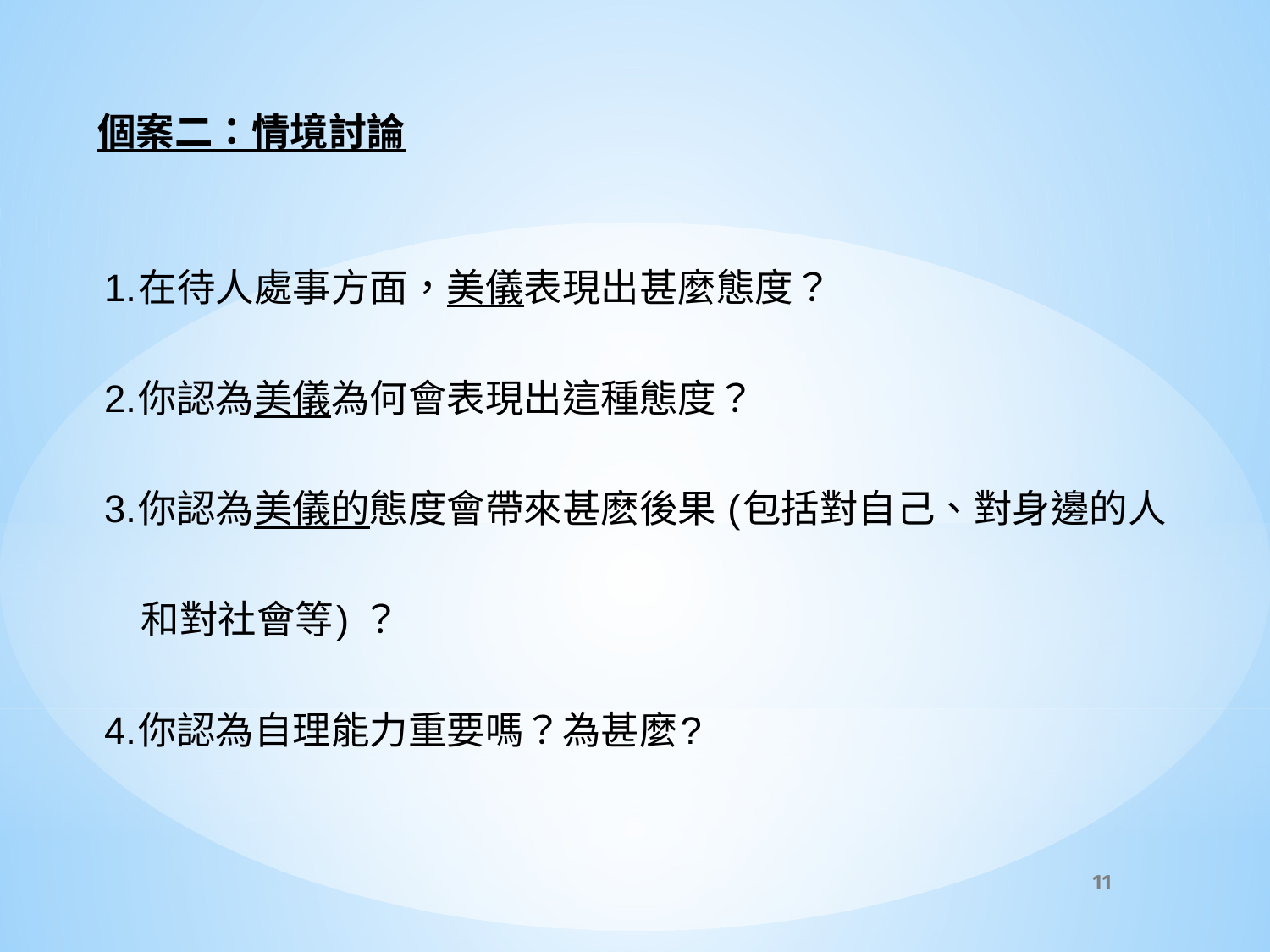

#
個案二：情境討論

1.在待人處事方面，美儀表現出甚麼態度？
2.你認為美儀為何會表現出這種態度？
3.你認為美儀的態度會帶來甚麽後果 (包括對自己、對身邊的人
    和對社會等) ？
4.你認為自理能力重要嗎？為甚麼?

11